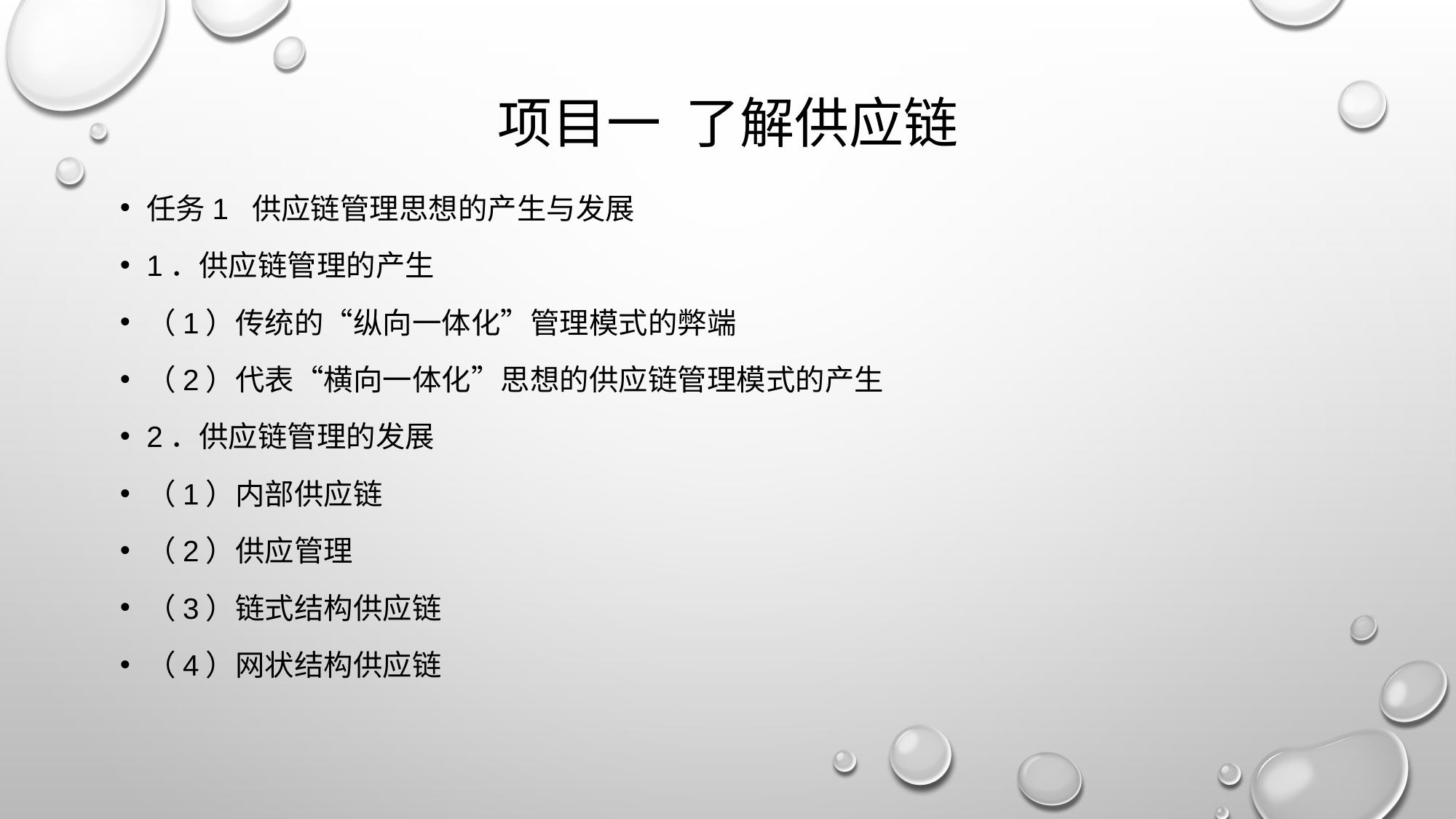

# 项目一  了解供应链
任务1  供应链管理思想的产生与发展
1．供应链管理的产生
（1）传统的“纵向一体化”管理模式的弊端
（2）代表“横向一体化”思想的供应链管理模式的产生
2．供应链管理的发展
（1）内部供应链
（2）供应管理
（3）链式结构供应链
（4）网状结构供应链